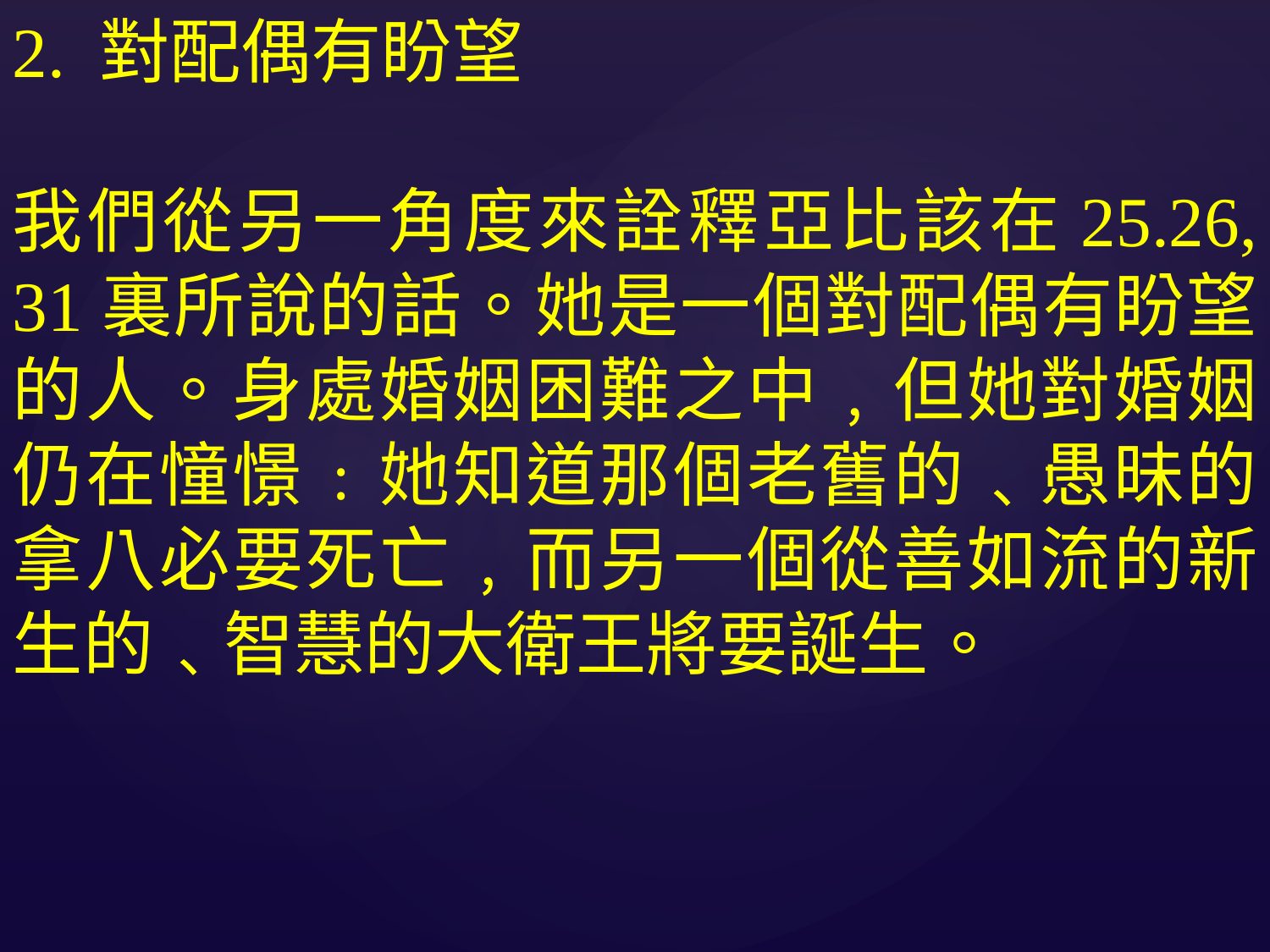

2. 對配偶有盼望

我們從另一角度來詮釋亞比該在25.26, 31裏所說的話。她是一個對配偶有盼望的人。身處婚姻困難之中﹐但她對婚姻仍在憧憬﹕她知道那個老舊的﹑愚昧的拿八必要死亡﹐而另一個從善如流的新生的﹑智慧的大衛王將要誕生。